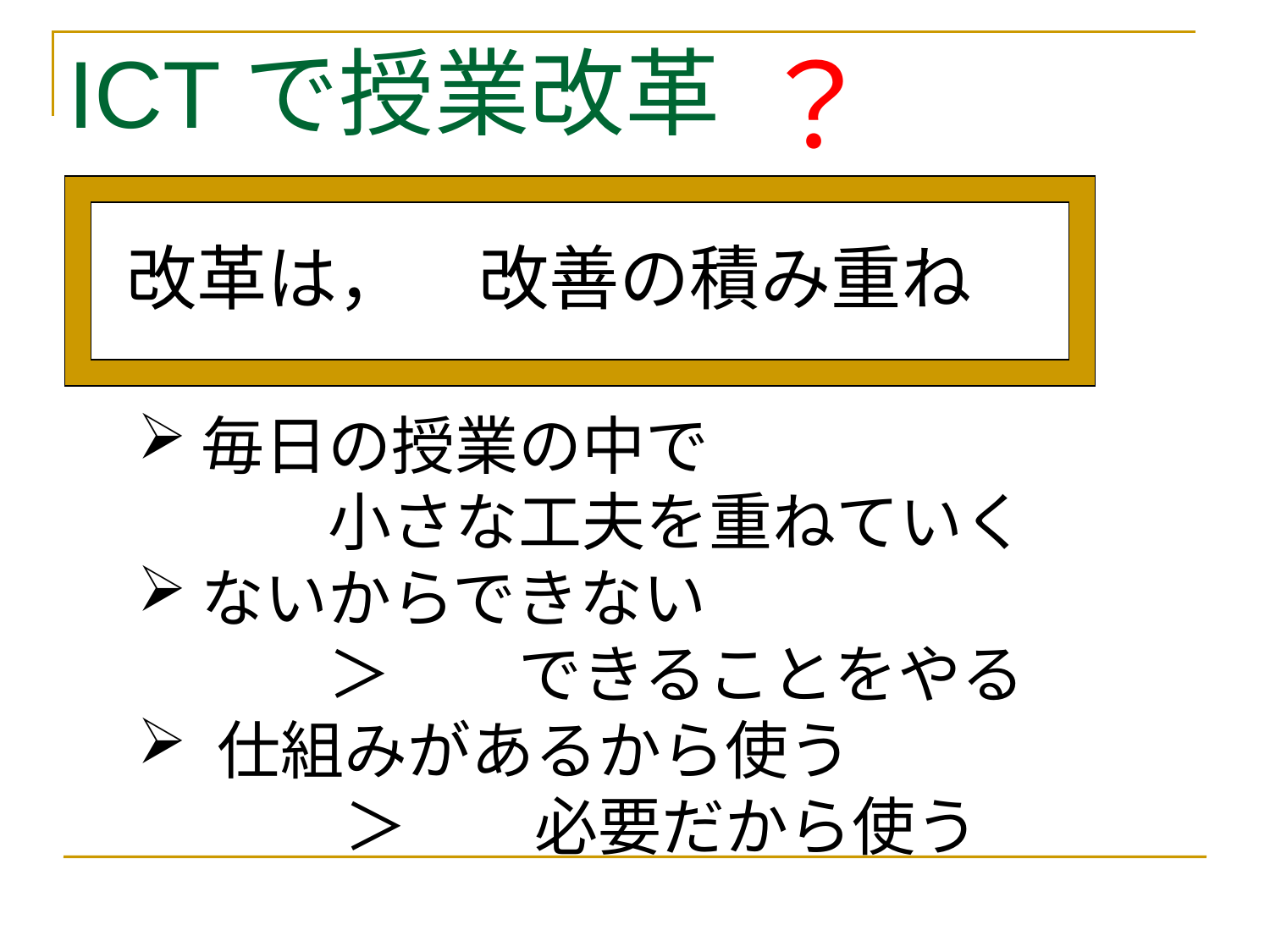

？
# ICTで授業改革

改革は，　改善の積み重ね
毎日の授業の中で
　　　小さな工夫を重ねていく
ないからできない
　　＞　　できることをやる
仕組みがあるから使う
　　＞　　必要だから使う